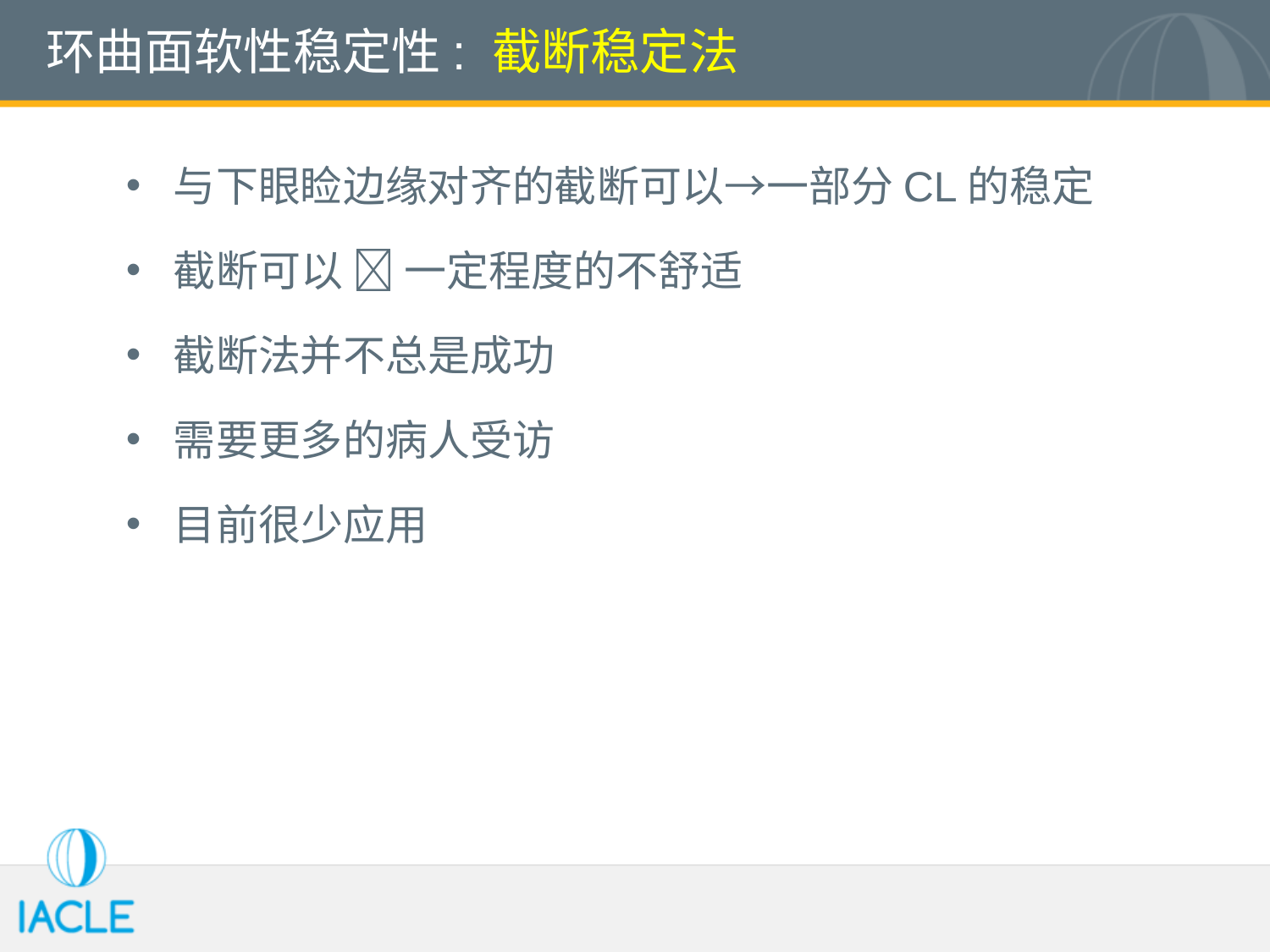

# 环曲面软性稳定性: 截断稳定法

与下眼睑边缘对齐的截断可以→一部分CL的稳定
截断可以 → 一定程度的不舒适
截断法并不总是成功
需要更多的病人受访
目前很少应用